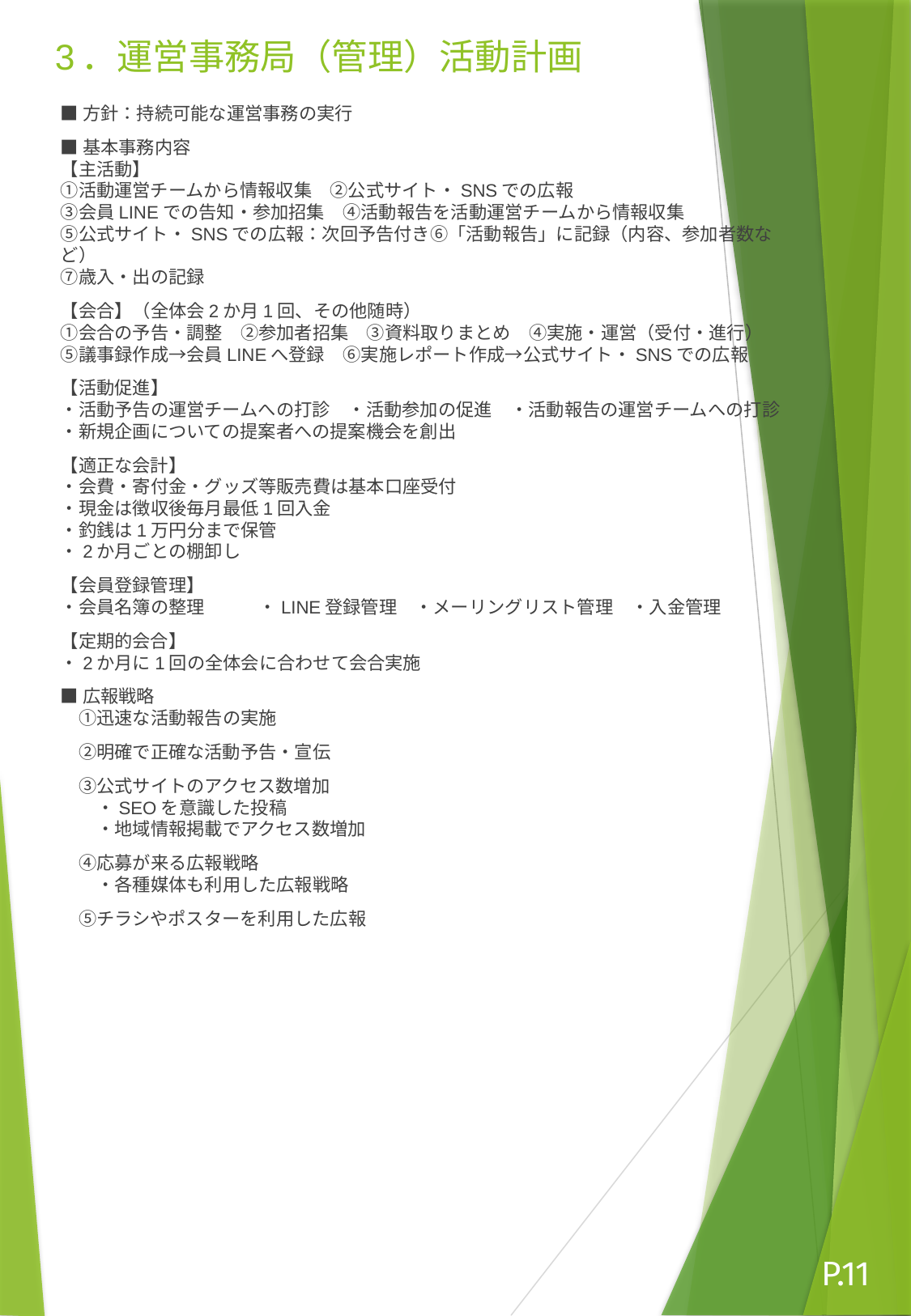

# 3．運営事務局（管理）活動計画
■方針：持続可能な運営事務の実行
■基本事務内容
【主活動】
①活動運営チームから情報収集　②公式サイト・SNSでの広報
③会員LINEでの告知・参加招集　④活動報告を活動運営チームから情報収集
⑤公式サイト・SNSでの広報：次回予告付き⑥「活動報告」に記録（内容、参加者数など）
⑦歳入・出の記録
【会合】（全体会2か月1回、その他随時）
①会合の予告・調整　②参加者招集　③資料取りまとめ　④実施・運営（受付・進行）
⑤議事録作成→会員LINEへ登録　⑥実施レポート作成→公式サイト・SNSでの広報
【活動促進】
・活動予告の運営チームへの打診　・活動参加の促進　・活動報告の運営チームへの打診
・新規企画についての提案者への提案機会を創出
【適正な会計】
・会費・寄付金・グッズ等販売費は基本口座受付
・現金は徴収後毎月最低1回入金
・釣銭は1万円分まで保管
・2か月ごとの棚卸し
【会員登録管理】
・会員名簿の整理　　　・LINE登録管理　・メーリングリスト管理　・入金管理
【定期的会合】
・2か月に1回の全体会に合わせて会合実施
■広報戦略
　①迅速な活動報告の実施
　②明確で正確な活動予告・宣伝
　③公式サイトのアクセス数増加
　　・SEOを意識した投稿
　　・地域情報掲載でアクセス数増加
　④応募が来る広報戦略
　　・各種媒体も利用した広報戦略
　⑤チラシやポスターを利用した広報

P.11